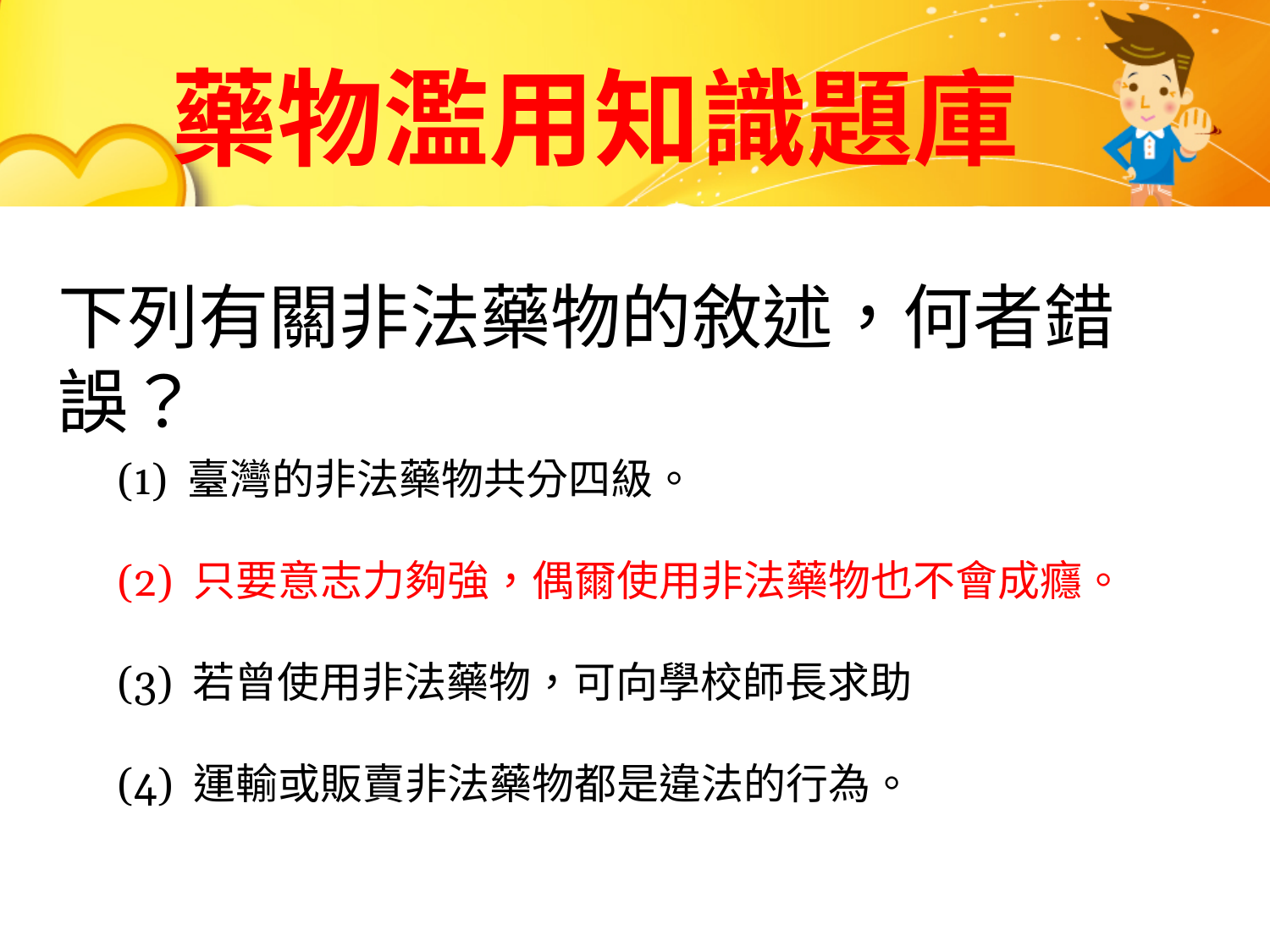

藥物濫用知識題庫
# 下列有關非法藥物的敘述，何者錯誤？
(1) 臺灣的非法藥物共分四級。

(2) 只要意志力夠強，偶爾使用非法藥物也不會成癮。

(3) 若曾使用非法藥物，可向學校師長求助

(4) 運輸或販賣非法藥物都是違法的行為。